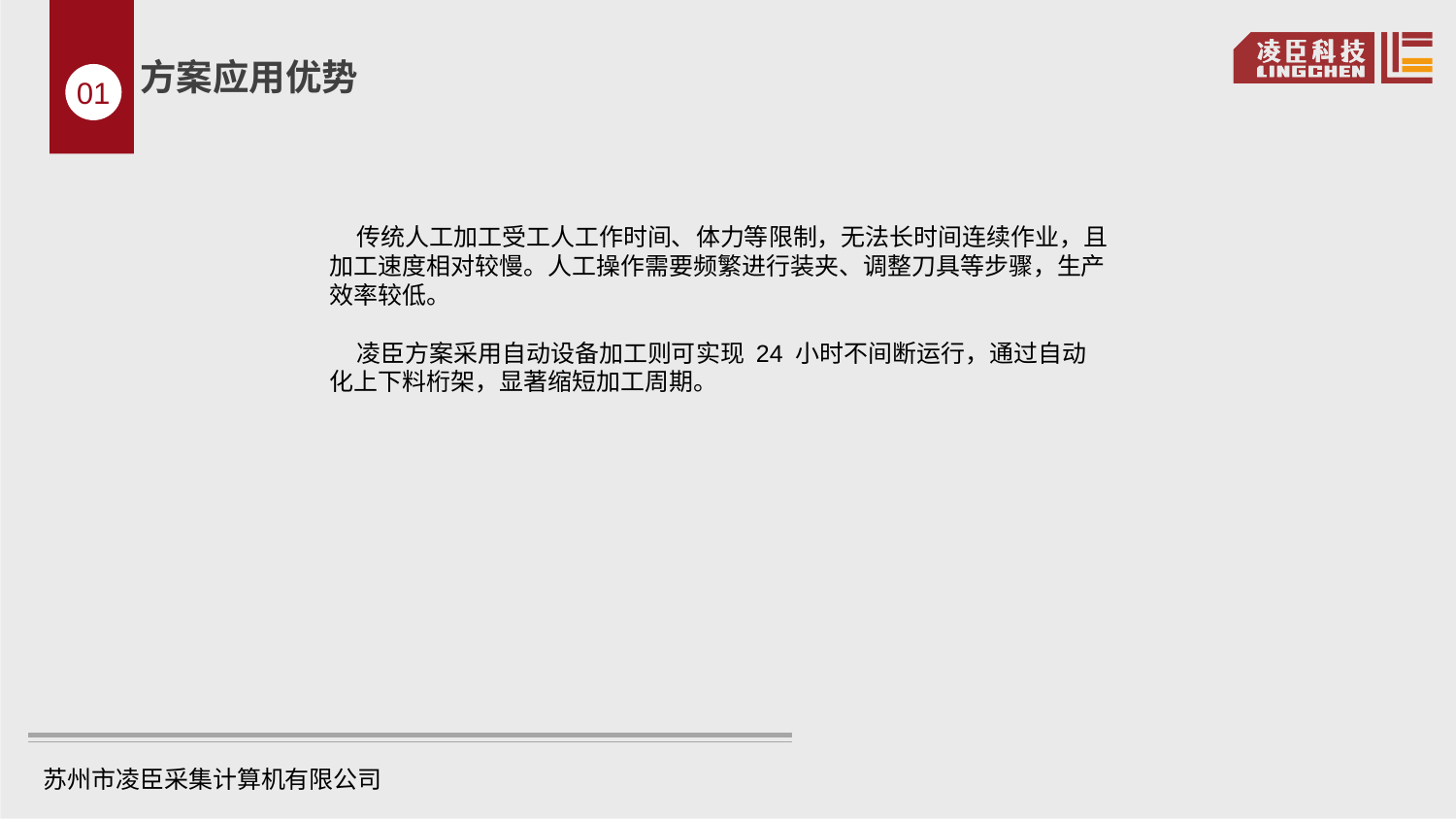

方案应用优势

01
    传统人工加工受工人工作时间、体力等限制，无法长时间连续作业，且加工速度相对较慢。人工操作需要频繁进行装夹、调整刀具等步骤，生产效率较低。

    凌臣方案采用自动设备加工则可实现 24 小时不间断运行，通过自动化上下料桁架，显著缩短加工周期。